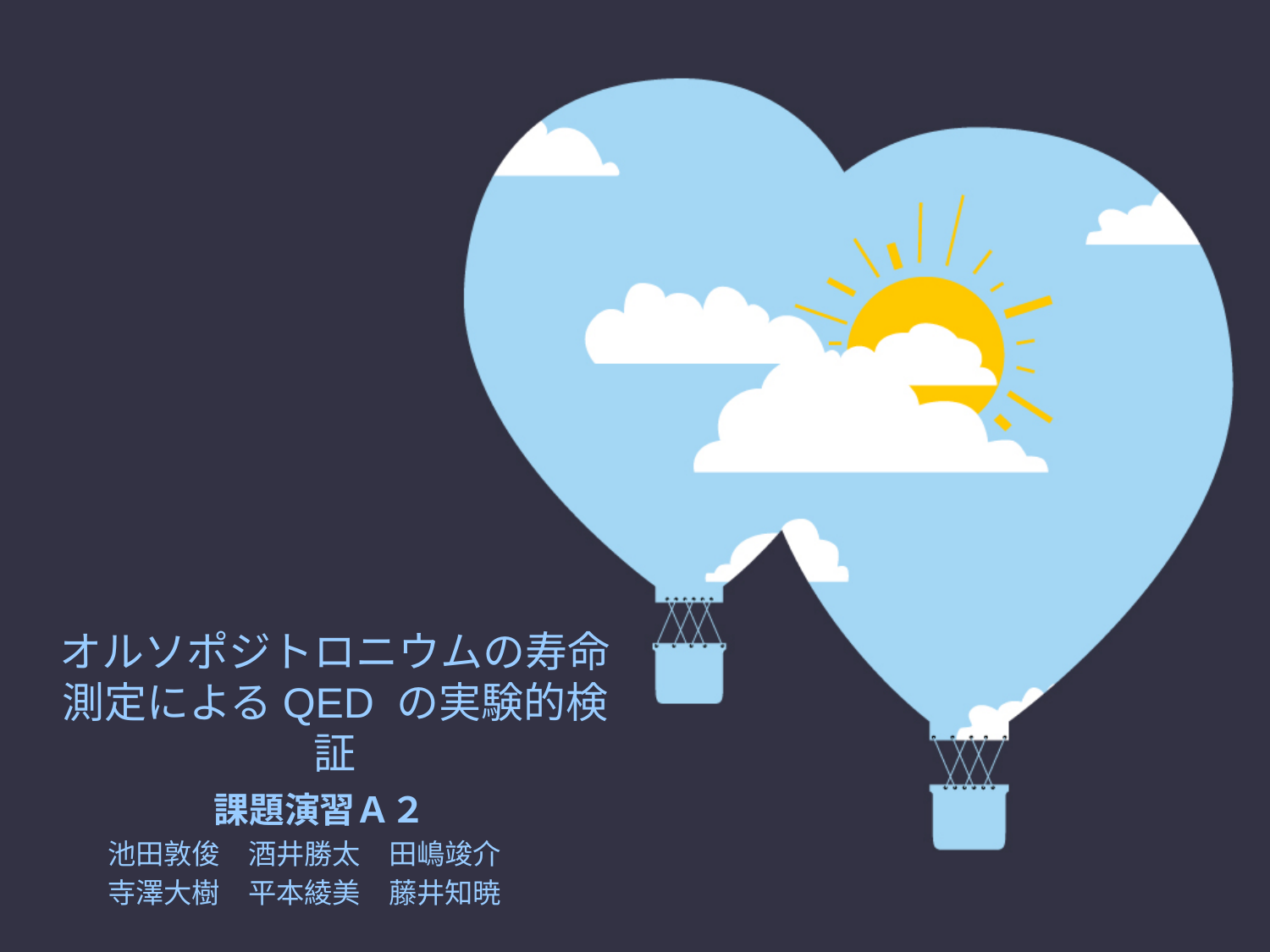

# オルソポジトロニウムの寿命測定によるQED の実験的検証
課題演習Ａ２
池田敦俊　酒井勝太　田嶋竣介
寺澤大樹　平本綾美　藤井知暁